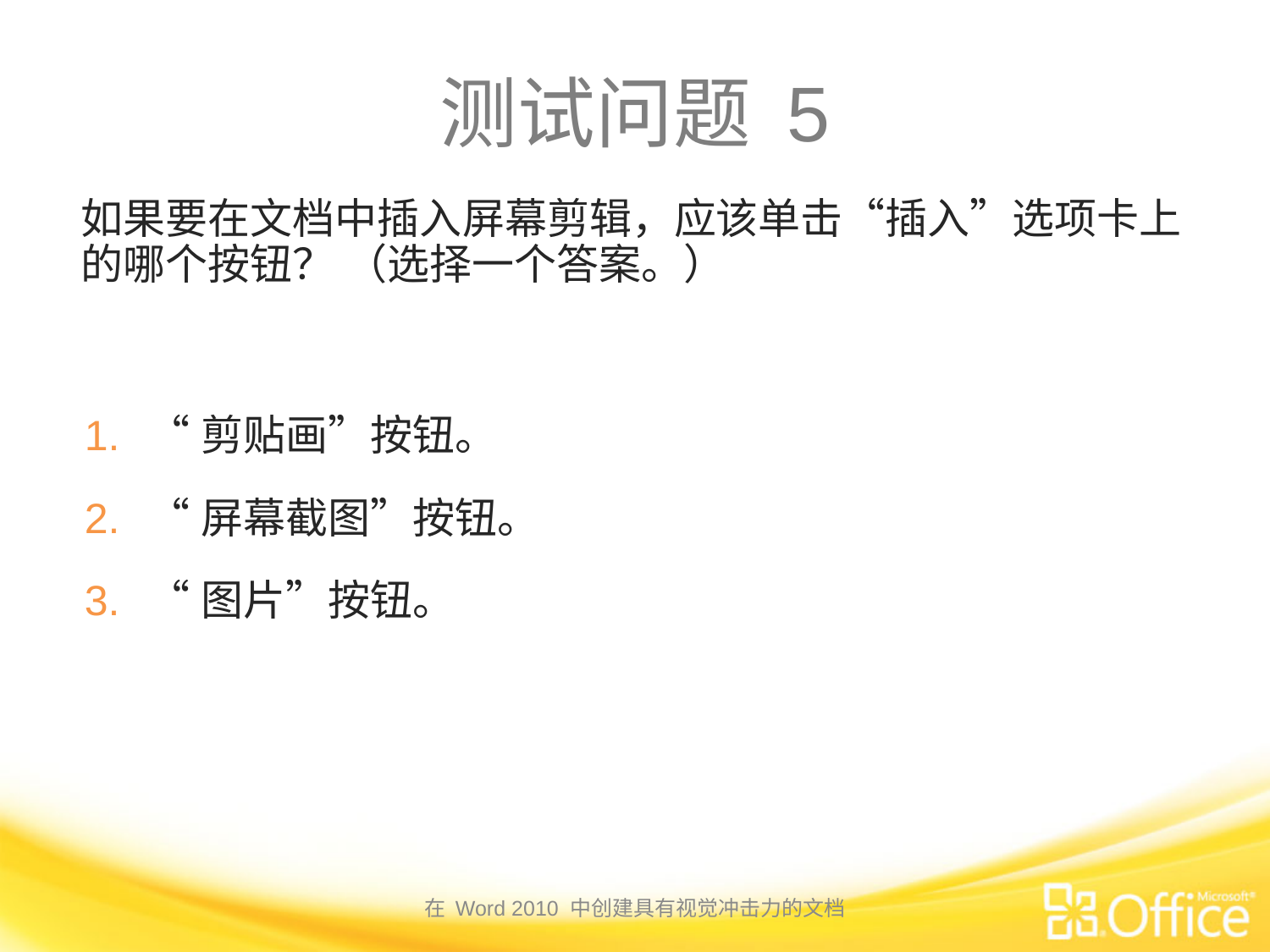

# 测试问题 5
如果要在文档中插入屏幕剪辑，应该单击“插入”选项卡上的哪个按钮？ （选择一个答案。）
“剪贴画”按钮。
“屏幕截图”按钮。
“图片”按钮。
在 Word 2010 中创建具有视觉冲击力的文档